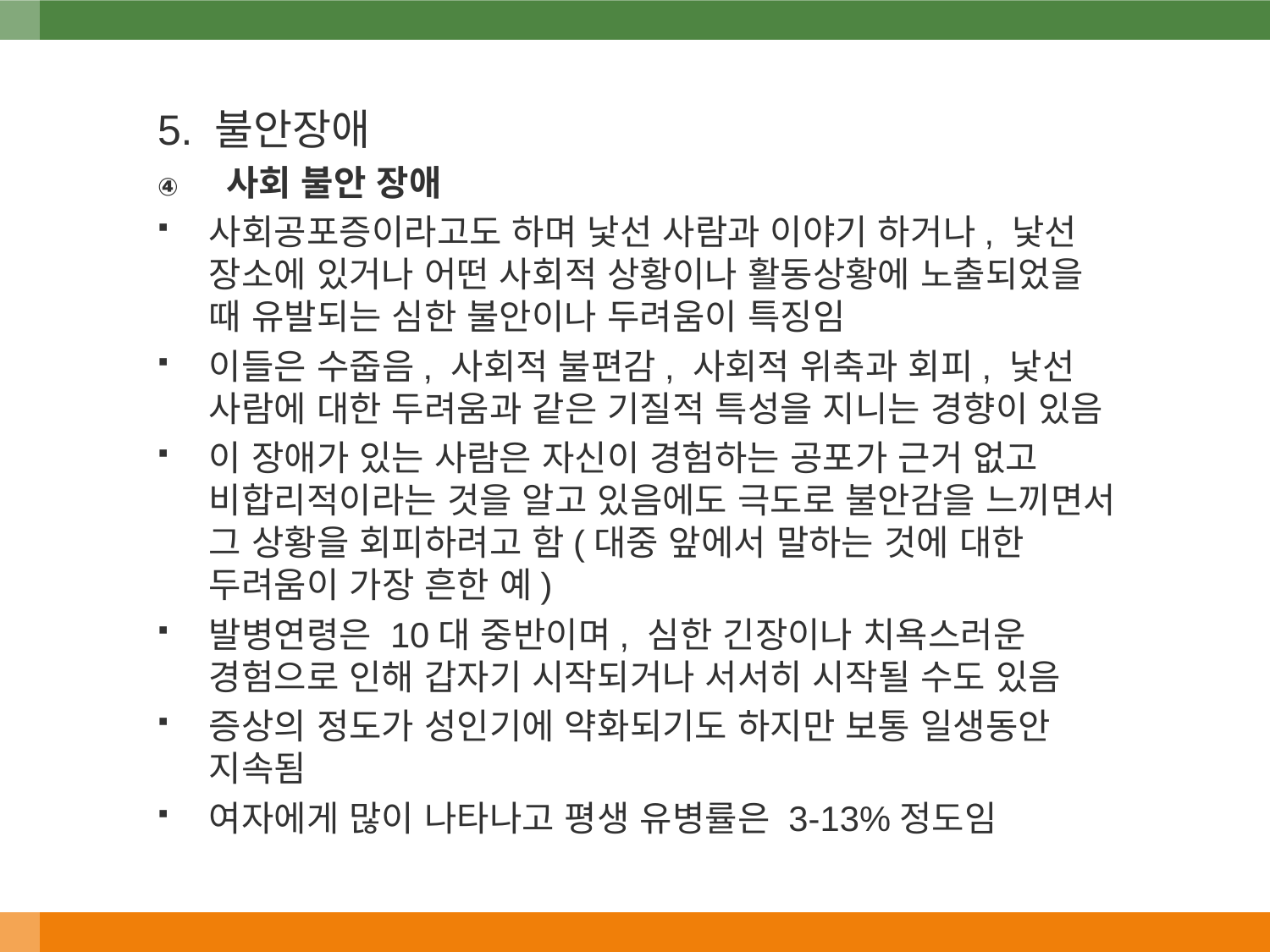

5. 불안장애
사회 불안 장애
사회공포증이라고도 하며 낯선 사람과 이야기 하거나, 낯선 장소에 있거나 어떤 사회적 상황이나 활동상황에 노출되었을 때 유발되는 심한 불안이나 두려움이 특징임
이들은 수줍음, 사회적 불편감, 사회적 위축과 회피, 낯선 사람에 대한 두려움과 같은 기질적 특성을 지니는 경향이 있음
이 장애가 있는 사람은 자신이 경험하는 공포가 근거 없고 비합리적이라는 것을 알고 있음에도 극도로 불안감을 느끼면서 그 상황을 회피하려고 함(대중 앞에서 말하는 것에 대한 두려움이 가장 흔한 예)
발병연령은 10대 중반이며, 심한 긴장이나 치욕스러운 경험으로 인해 갑자기 시작되거나 서서히 시작될 수도 있음
증상의 정도가 성인기에 약화되기도 하지만 보통 일생동안 지속됨
여자에게 많이 나타나고 평생 유병률은 3-13%정도임